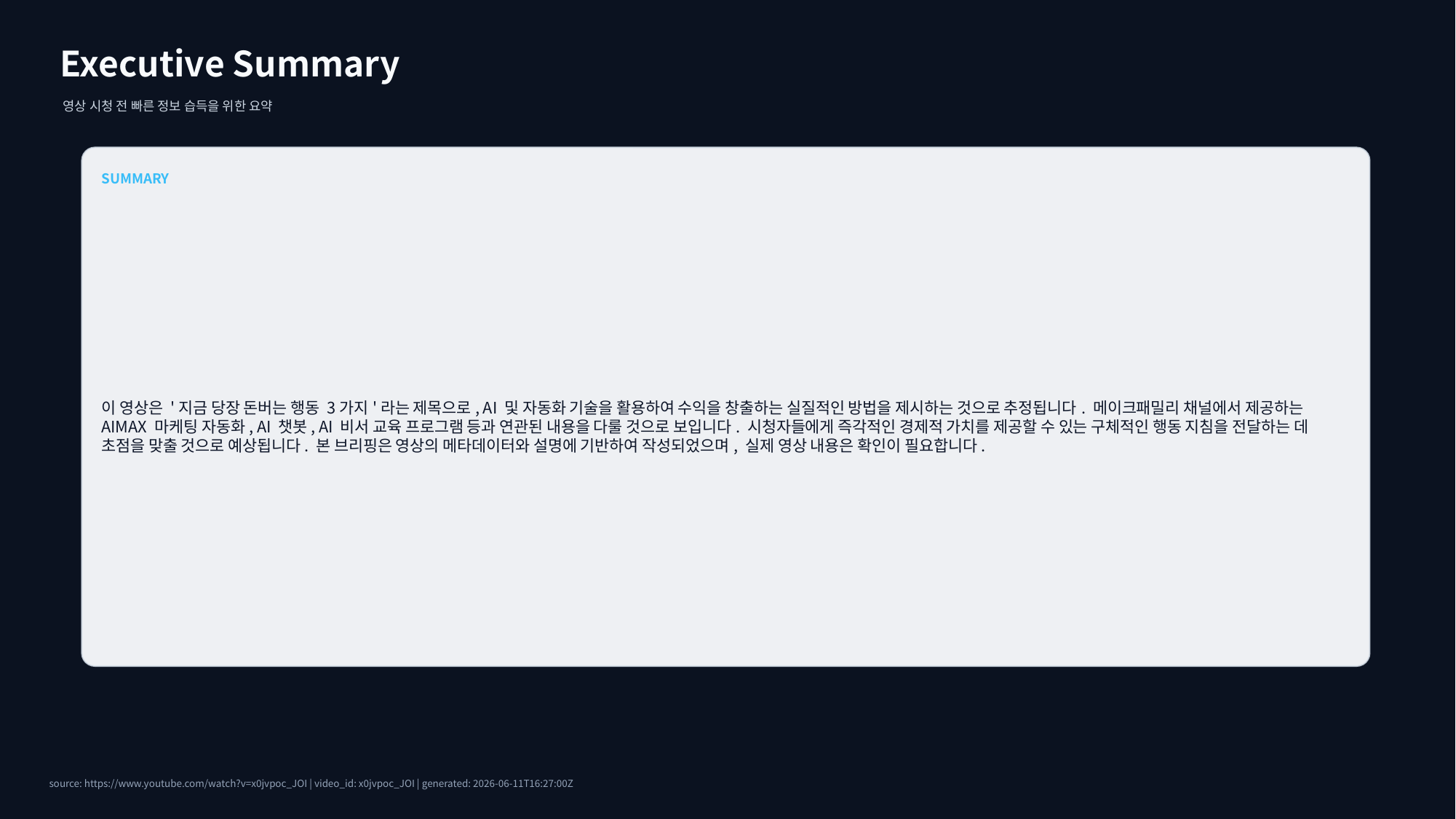

Executive Summary
영상 시청 전 빠른 정보 습득을 위한 요약

SUMMARY
이 영상은 '지금 당장 돈버는 행동 3가지'라는 제목으로, AI 및 자동화 기술을 활용하여 수익을 창출하는 실질적인 방법을 제시하는 것으로 추정됩니다. 메이크패밀리 채널에서 제공하는 AIMAX 마케팅 자동화, AI 챗봇, AI 비서 교육 프로그램 등과 연관된 내용을 다룰 것으로 보입니다. 시청자들에게 즉각적인 경제적 가치를 제공할 수 있는 구체적인 행동 지침을 전달하는 데 초점을 맞출 것으로 예상됩니다. 본 브리핑은 영상의 메타데이터와 설명에 기반하여 작성되었으며, 실제 영상 내용은 확인이 필요합니다.
source: https://www.youtube.com/watch?v=x0jvpoc_JOI | video_id: x0jvpoc_JOI | generated: 2026-06-11T16:27:00Z